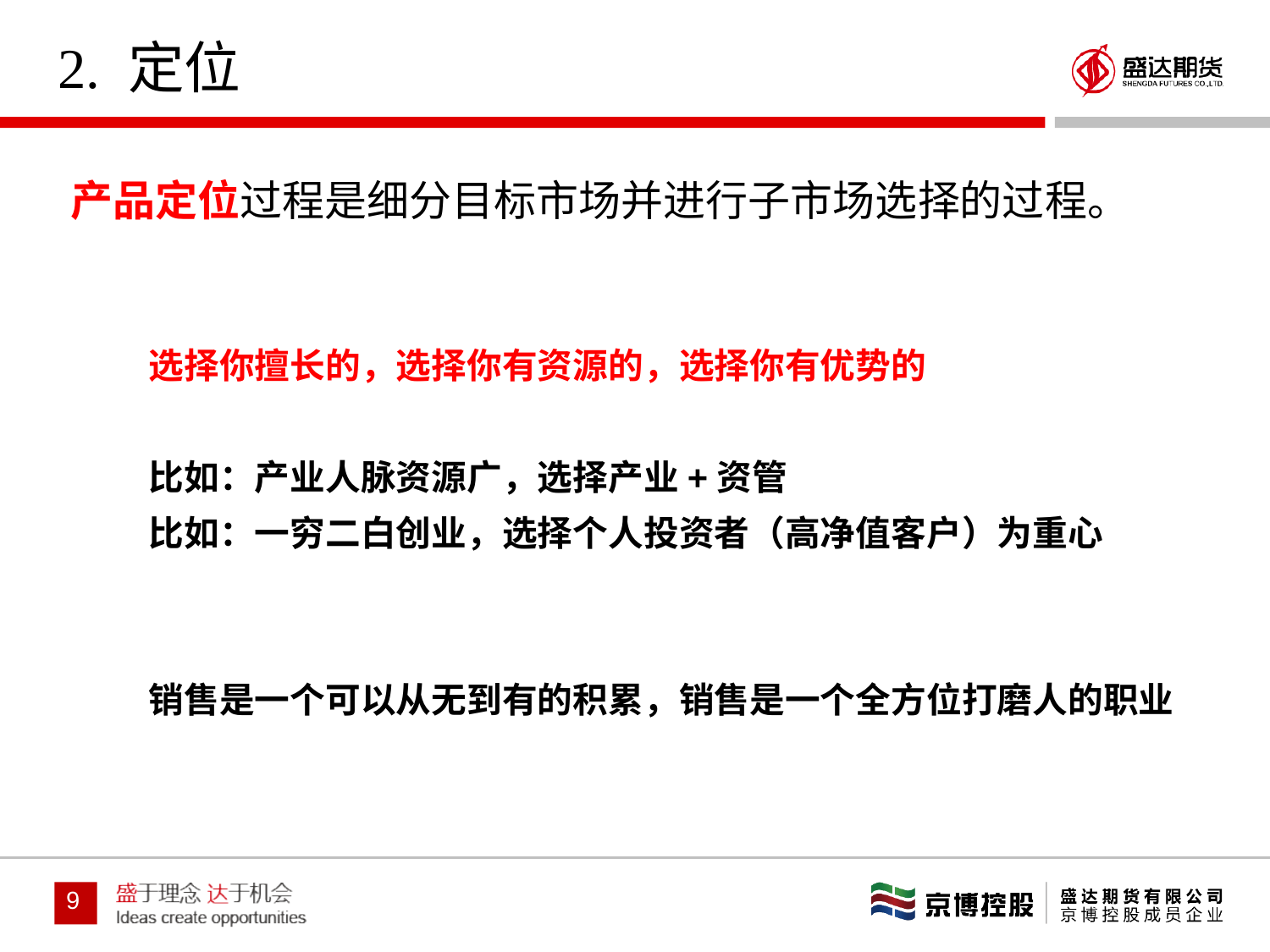

# 2. 定位
产品定位过程是细分目标市场并进行子市场选择的过程。
选择你擅长的，选择你有资源的，选择你有优势的

比如：产业人脉资源广，选择产业+资管
比如：一穷二白创业，选择个人投资者（高净值客户）为重心

销售是一个可以从无到有的积累，销售是一个全方位打磨人的职业